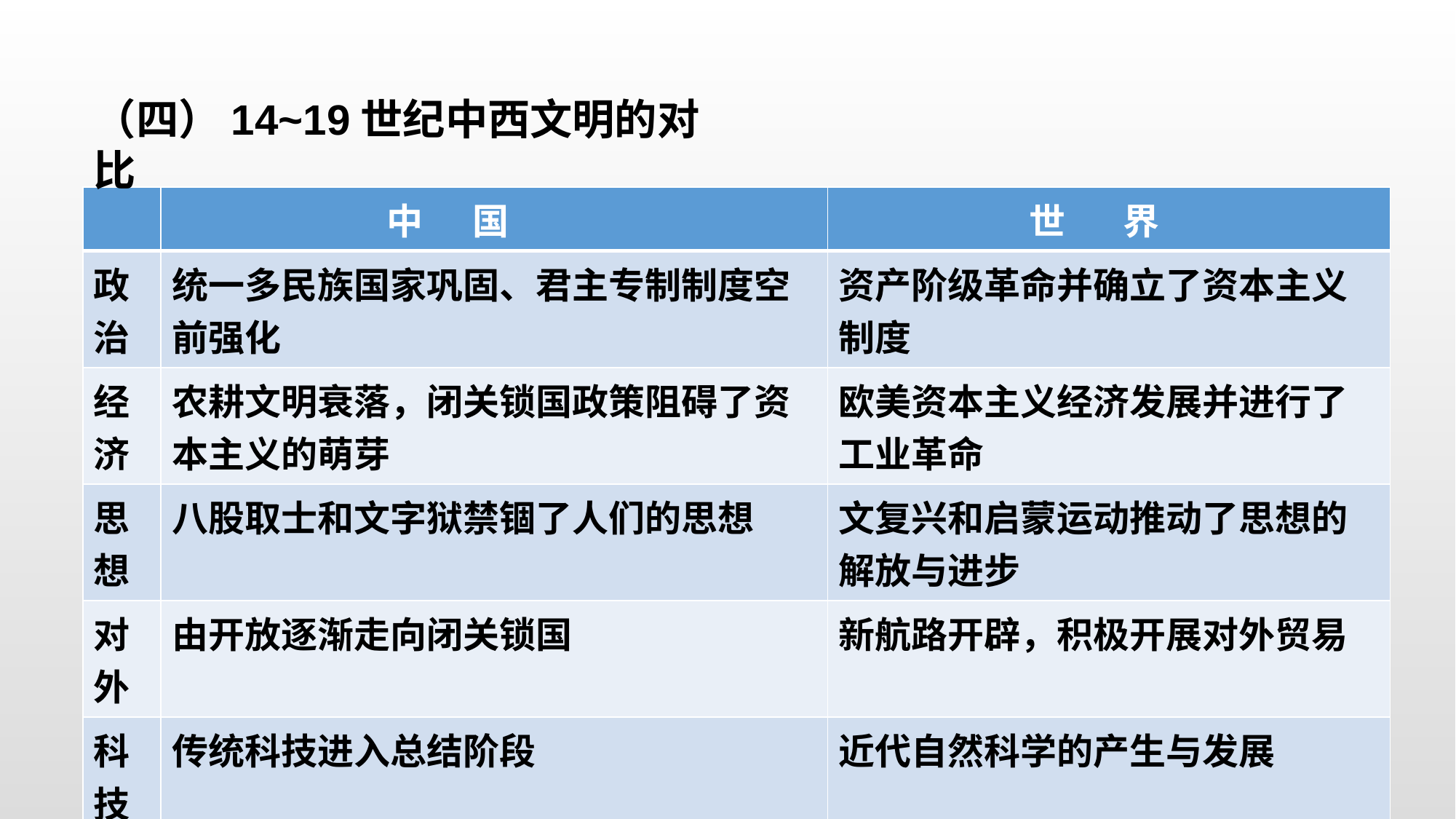

（四）14~19世纪中西文明的对比
|  | 中 国 | 世 界 |
| --- | --- | --- |
| 政治 | 统一多民族国家巩固、君主专制制度空前强化 | 资产阶级革命并确立了资本主义制度 |
| 经济 | 农耕文明衰落，闭关锁国政策阻碍了资本主义的萌芽 | 欧美资本主义经济发展并进行了工业革命 |
| 思想 | 八股取士和文字狱禁锢了人们的思想 | 文复兴和启蒙运动推动了思想的解放与进步 |
| 对外 | 由开放逐渐走向闭关锁国 | 新航路开辟，积极开展对外贸易 |
| 科技 | 传统科技进入总结阶段 | 近代自然科学的产生与发展 |